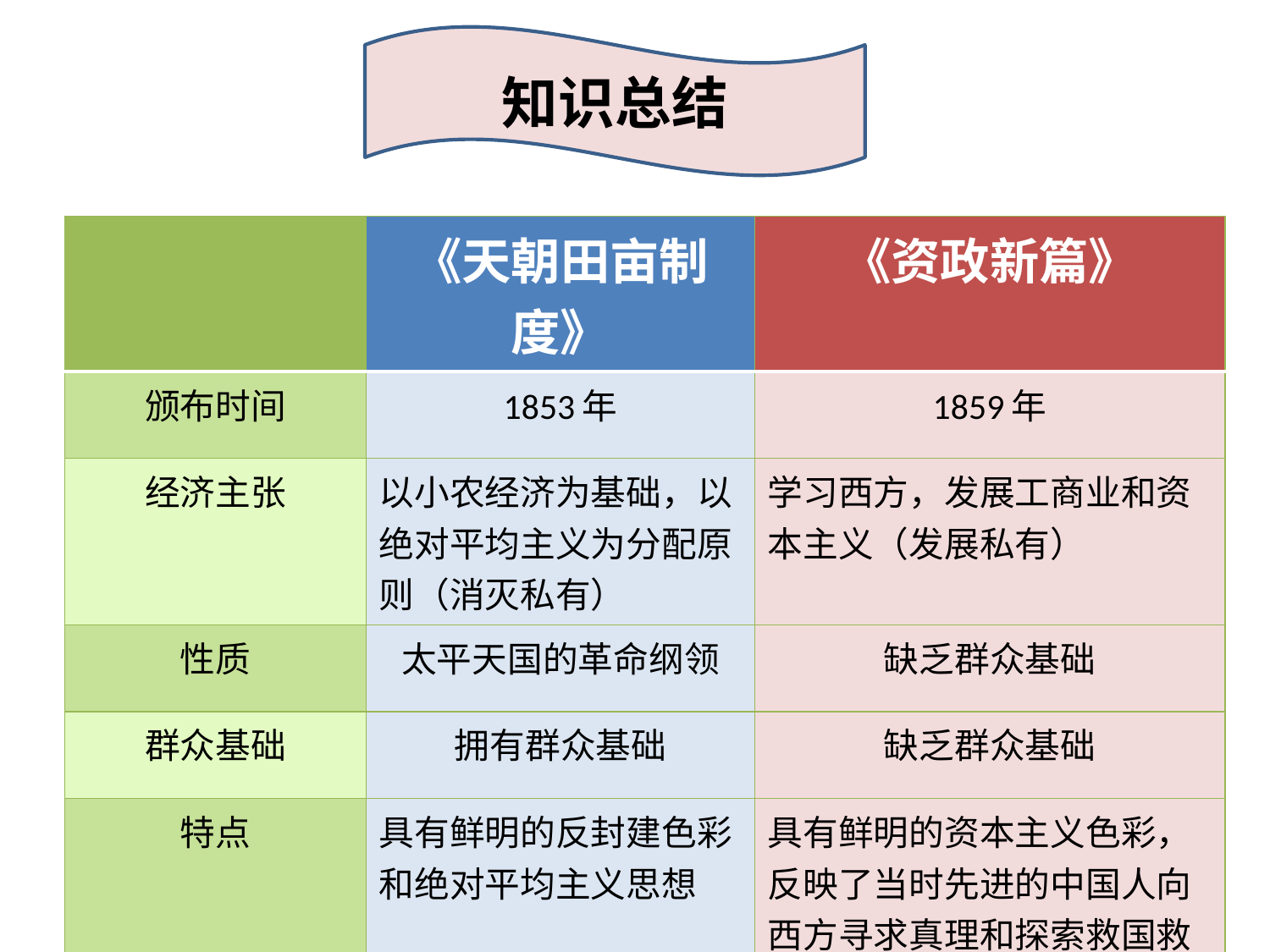

知识总结
|  | 《天朝田亩制度》 | 《资政新篇》 |
| --- | --- | --- |
| 颁布时间 | 1853年 | 1859年 |
| 经济主张 | 以小农经济为基础，以绝对平均主义为分配原则（消灭私有） | 学习西方，发展工商业和资本主义（发展私有） |
| 性质 | 太平天国的革命纲领 | 缺乏群众基础 |
| 群众基础 | 拥有群众基础 | 缺乏群众基础 |
| 特点 | 具有鲜明的反封建色彩和绝对平均主义思想 | 具有鲜明的资本主义色彩，反映了当时先进的中国人向西方寻求真理和探索救国救民道路 的迫切愿望 |